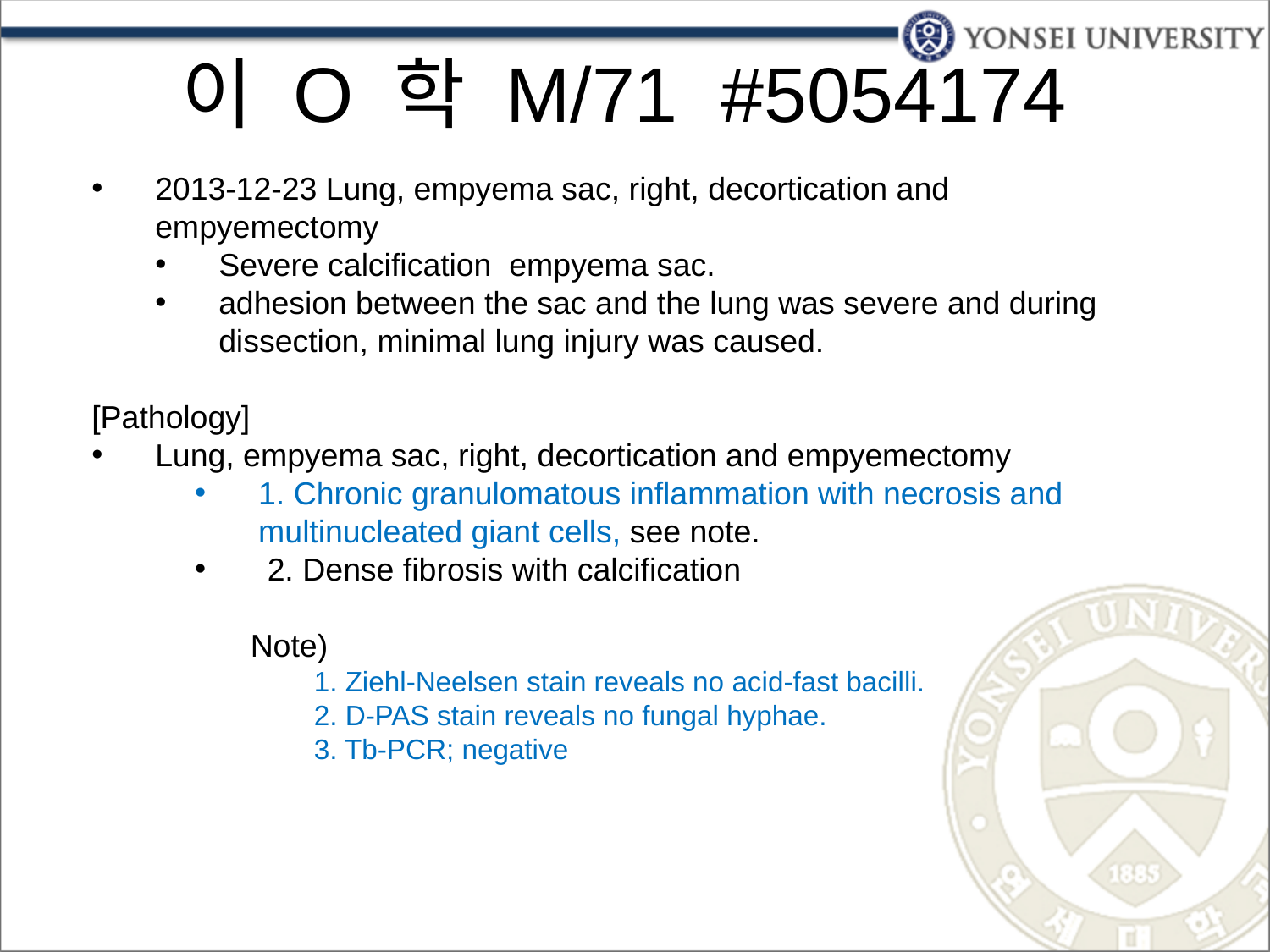

이 O 학 M/71  #5054174
2013-12-23 Lung, empyema sac, right, decortication and empyemectomy
Severe calcification  empyema sac.
adhesion between the sac and the lung was severe and during dissection, minimal lung injury was caused.

[Pathology]
Lung, empyema sac, right, decortication and empyemectomy
1. Chronic granulomatous inflammation with necrosis and multinucleated giant cells, see note.
 2. Dense fibrosis with calcification

Note)
1. Ziehl-Neelsen stain reveals no acid-fast bacilli.
2. D-PAS stain reveals no fungal hyphae.
3. Tb-PCR; negative